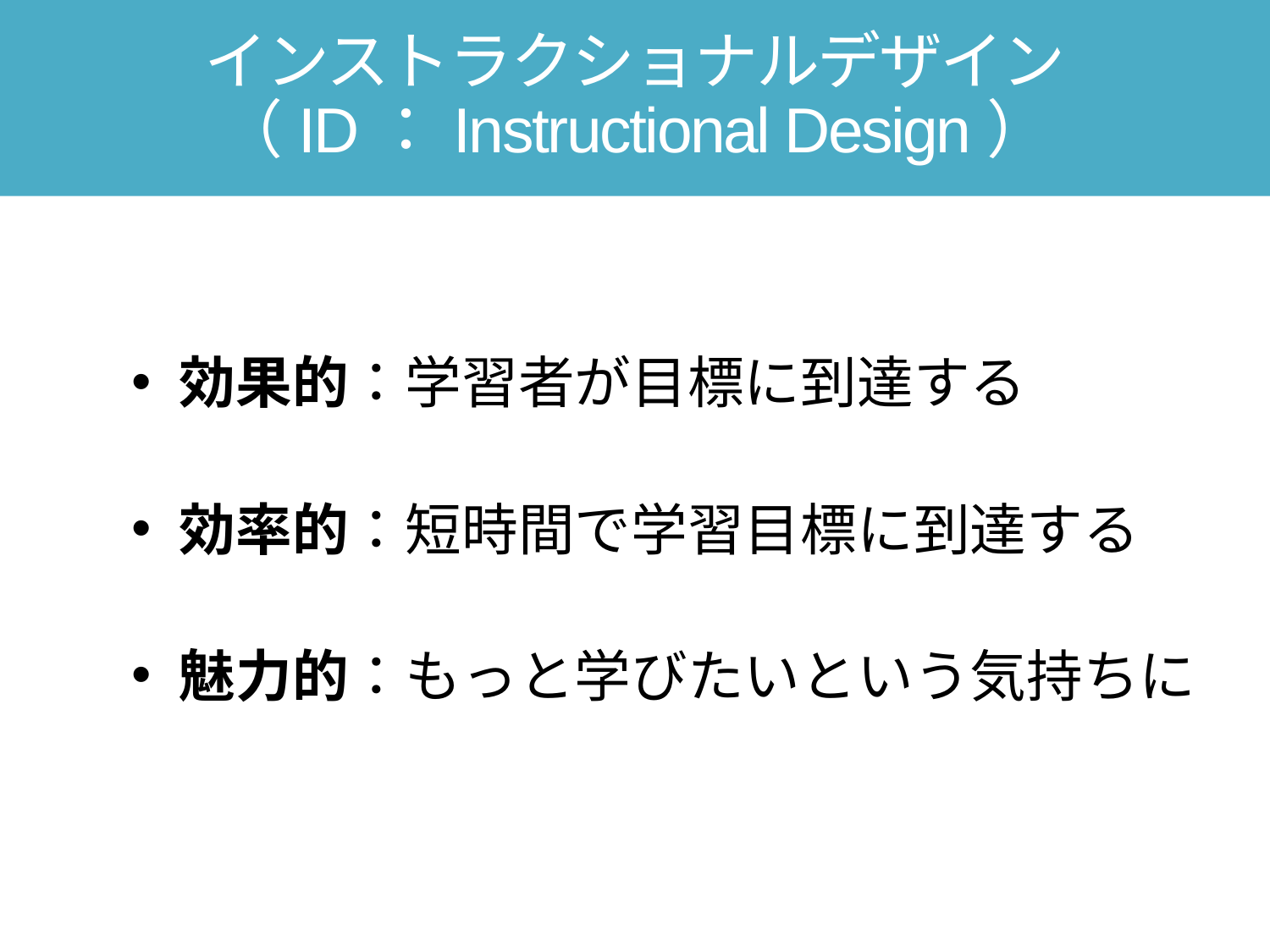

# インストラクショナルデザイン （ID：Instructional Design）
効果的：学習者が目標に到達する
効率的：短時間で学習目標に到達する
魅力的：もっと学びたいという気持ちに